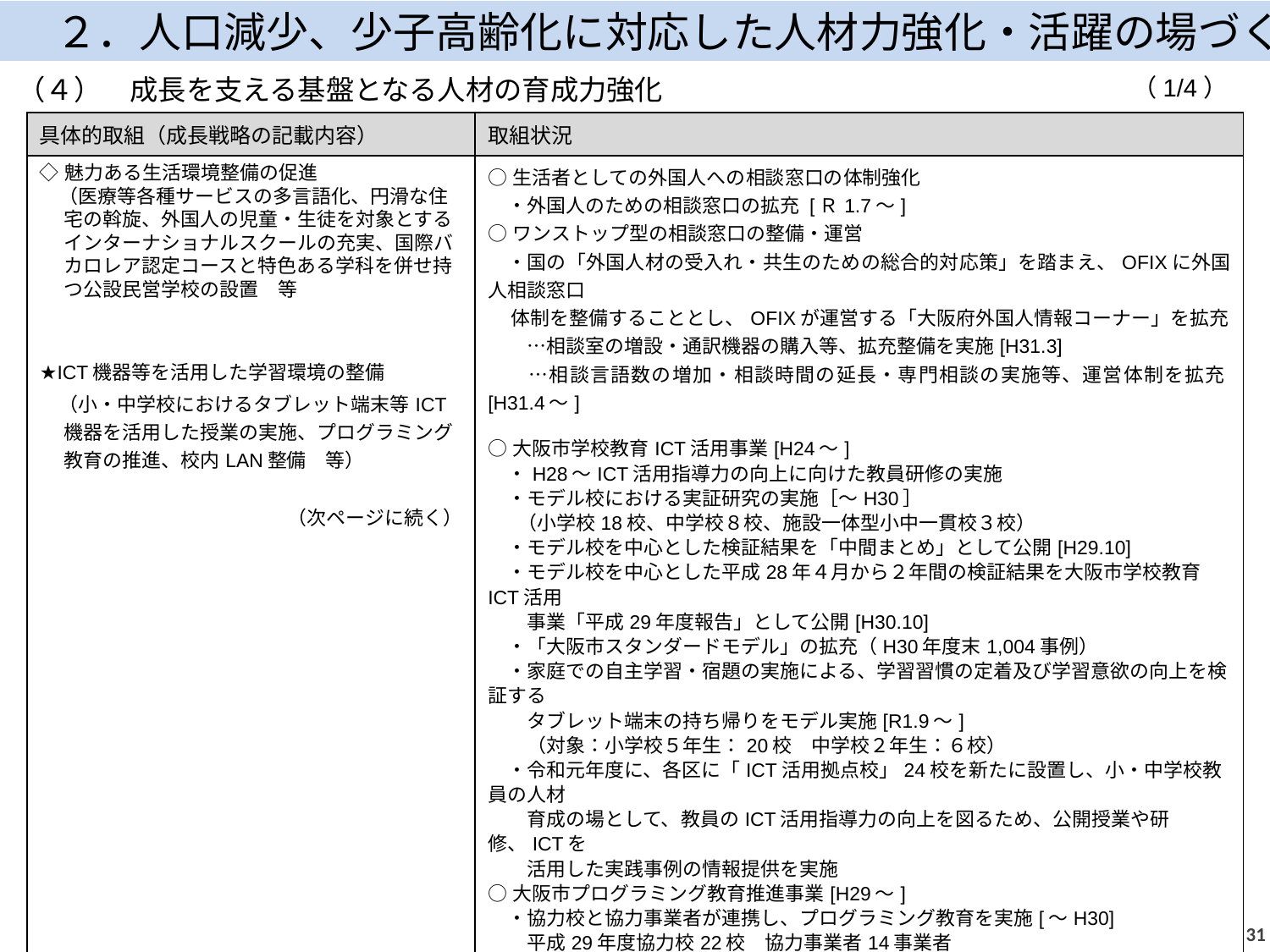

２．人口減少、少子高齢化に対応した人材力強化・活躍の場づくり
（1/4）
（４）　成長を支える基盤となる人材の育成力強化
| 具体的取組（成長戦略の記載内容） | 取組状況 |
| --- | --- |
| ◇魅力ある生活環境整備の促進 　（医療等各種サービスの多言語化、円滑な住宅の斡旋、外国人の児童・生徒を対象とするインターナショナルスクールの充実、国際バカロレア認定コースと特色ある学科を併せ持つ公設民営学校の設置　等 ★ICT機器等を活用した学習環境の整備 　（小・中学校におけるタブレット端末等ICT機器を活用した授業の実施、プログラミング教育の推進、校内LAN整備　等） （次ページに続く） | ○生活者としての外国人への相談窓口の体制強化 　・外国人のための相談窓口の拡充 [Ｒ1.7～] ○ワンストップ型の相談窓口の整備・運営 　・国の「外国人材の受入れ・共生のための総合的対応策」を踏まえ、OFIXに外国人相談窓口 体制を整備することとし、OFIXが運営する「大阪府外国人情報コーナー」を拡充 　　…相談室の増設・通訳機器の購入等、拡充整備を実施[H31.3] 　　…相談言語数の増加・相談時間の延長・専門相談の実施等、運営体制を拡充[H31.4～] ○大阪市学校教育ICT活用事業[H24～] 　・H28～ICT活用指導力の向上に向けた教員研修の実施 　・モデル校における実証研究の実施［～H30］ 　（小学校18校、中学校８校、施設一体型小中一貫校３校） 　・モデル校を中心とした検証結果を「中間まとめ」として公開[H29.10] 　・モデル校を中心とした平成28年４月から２年間の検証結果を大阪市学校教育ICT活用 　　事業「平成29年度報告」として公開[H30.10] 　・「大阪市スタンダードモデル」の拡充（H30年度末1,004事例） 　・家庭での自主学習・宿題の実施による、学習習慣の定着及び学習意欲の向上を検証する 　　タブレット端末の持ち帰りをモデル実施[R1.9～] 　　（対象：小学校５年生：20校　中学校２年生：６校） 　・令和元年度に、各区に「ICT活用拠点校」24校を新たに設置し、小・中学校教員の人材 　　育成の場として、教員のICT活用指導力の向上を図るため、公開授業や研修、ICTを 　　活用した実践事例の情報提供を実施 ○大阪市プログラミング教育推進事業[H29～] 　・協力校と協力事業者が連携し、プログラミング教育を実施[～H30] 　　平成29年度協力校22校　協力事業者14事業者 　　平成30年度協力校33校　協力事業者12事業者 　・プログラミング教育実践事例の拡充（H30年度末37事例） 　・プログラミング教育指導力の向上に向けた教員研修の実施 ○校内LAN環境の拡充・整備 　・平成29年度下見調査・設計142校、工事92校 　・平成30年度下見調査・設計137校、工事143校 　・令和元年度工事137校 |
31